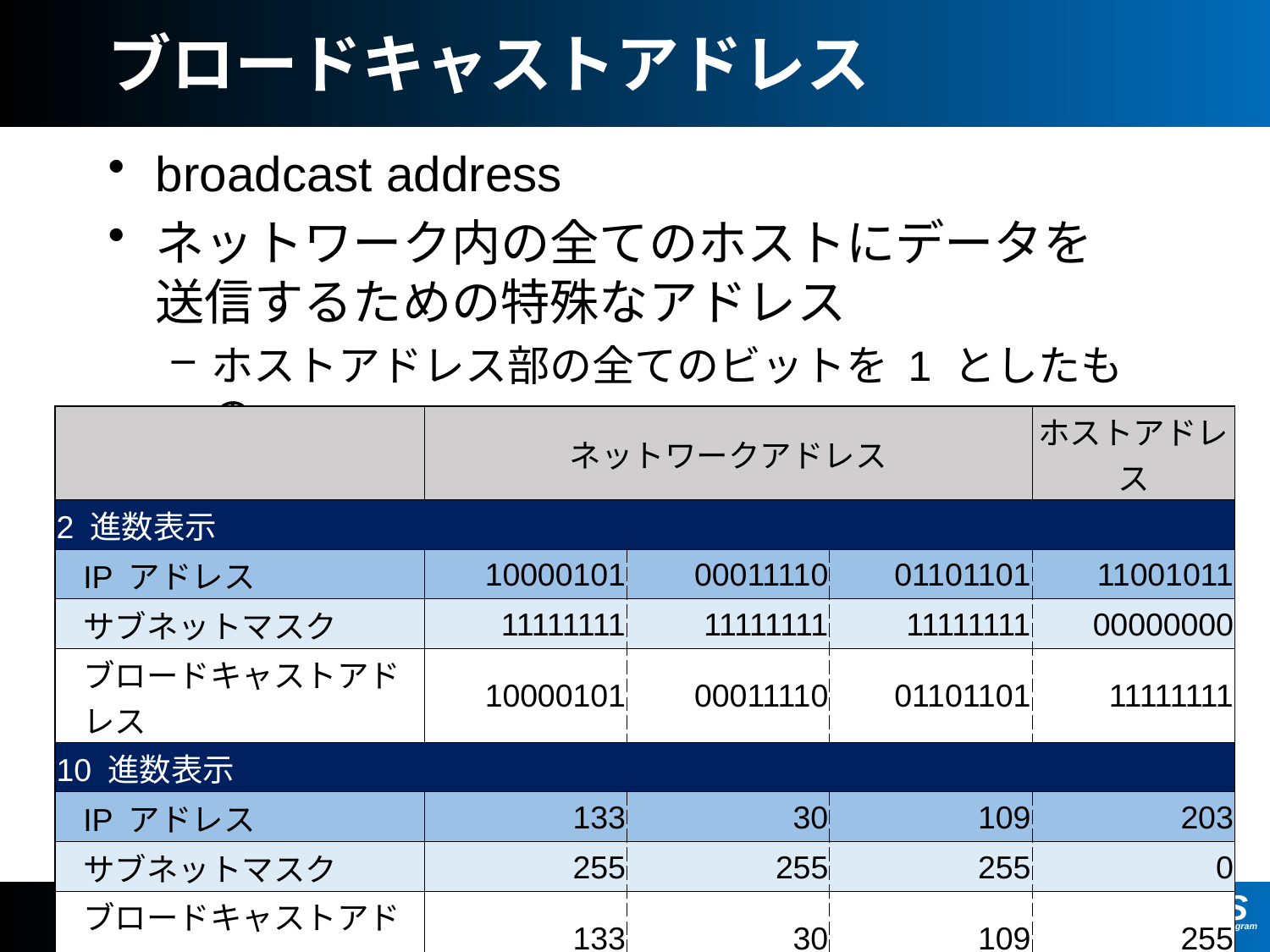

# ブロードキャストアドレス
broadcast address
ネットワーク内の全てのホストにデータを
送信するための特殊なアドレス
ホストアドレス部の全てのビットを 1 としたもの

|  |  | ネットワークアドレス |  |  | ホストアドレス |
| --- | --- | --- | --- | --- | --- |
| 2 進数表示 |  |  |  |  |  |
|  | IP アドレス | 10000101 | 00011110 | 01101101 | 11001011 |
|  | サブネットマスク | 11111111 | 11111111 | 11111111 | 00000000 |
|  | ブロードキャストアドレス | 10000101 | 00011110 | 01101101 | 11111111 |
| 10 進数表示 |  |  |  |  |  |
|  | IP アドレス | 133 | 30 | 109 | 203 |
|  | サブネットマスク | 255 | 255 | 255 | 0 |
|  | ブロードキャストアドレス | 133 | 30 | 109 | 255 |